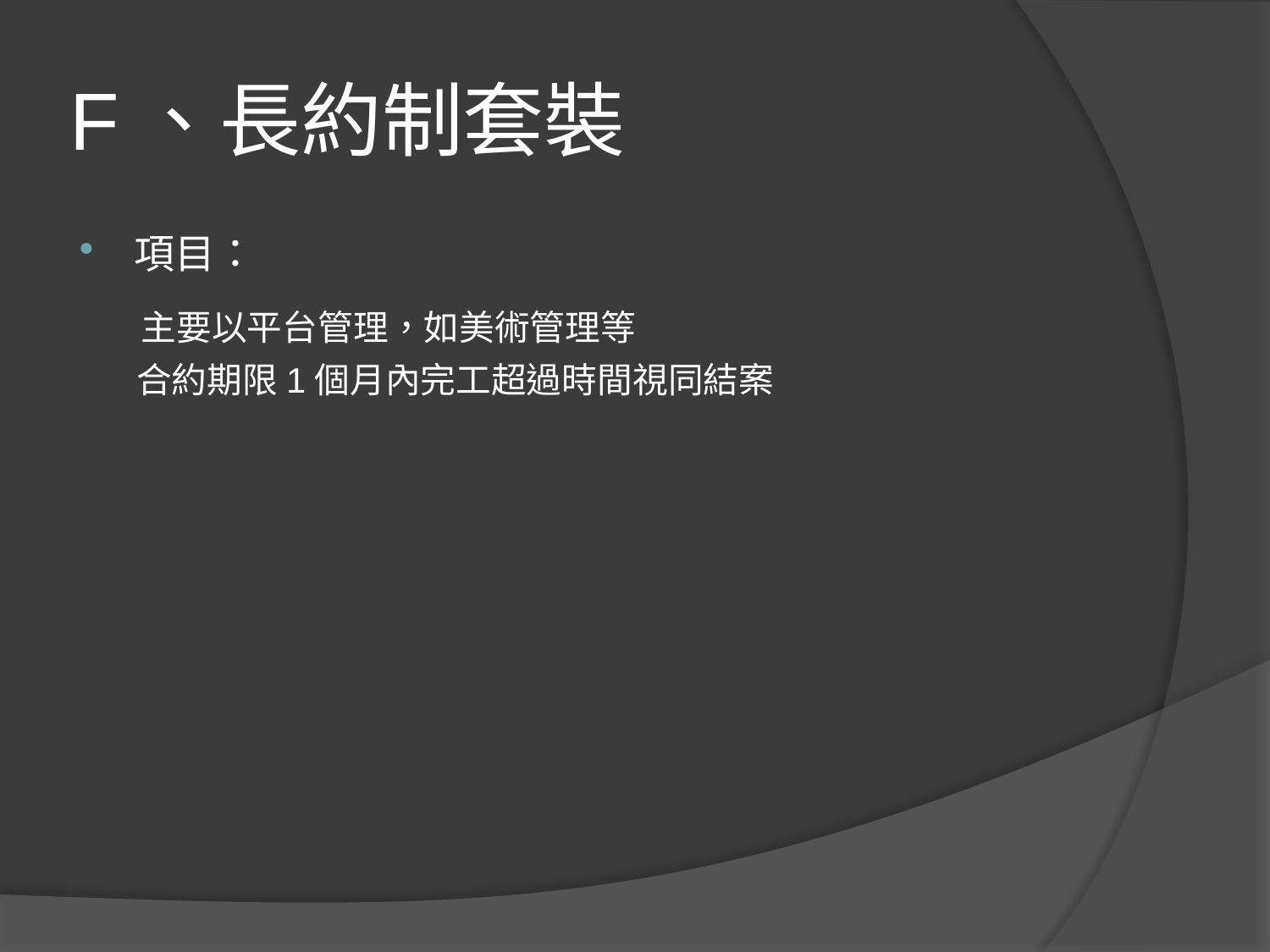

# F、長約制套裝
項目：
    主要以平台管理，如美術管理等
      合約期限1個月內完工超過時間視同結案